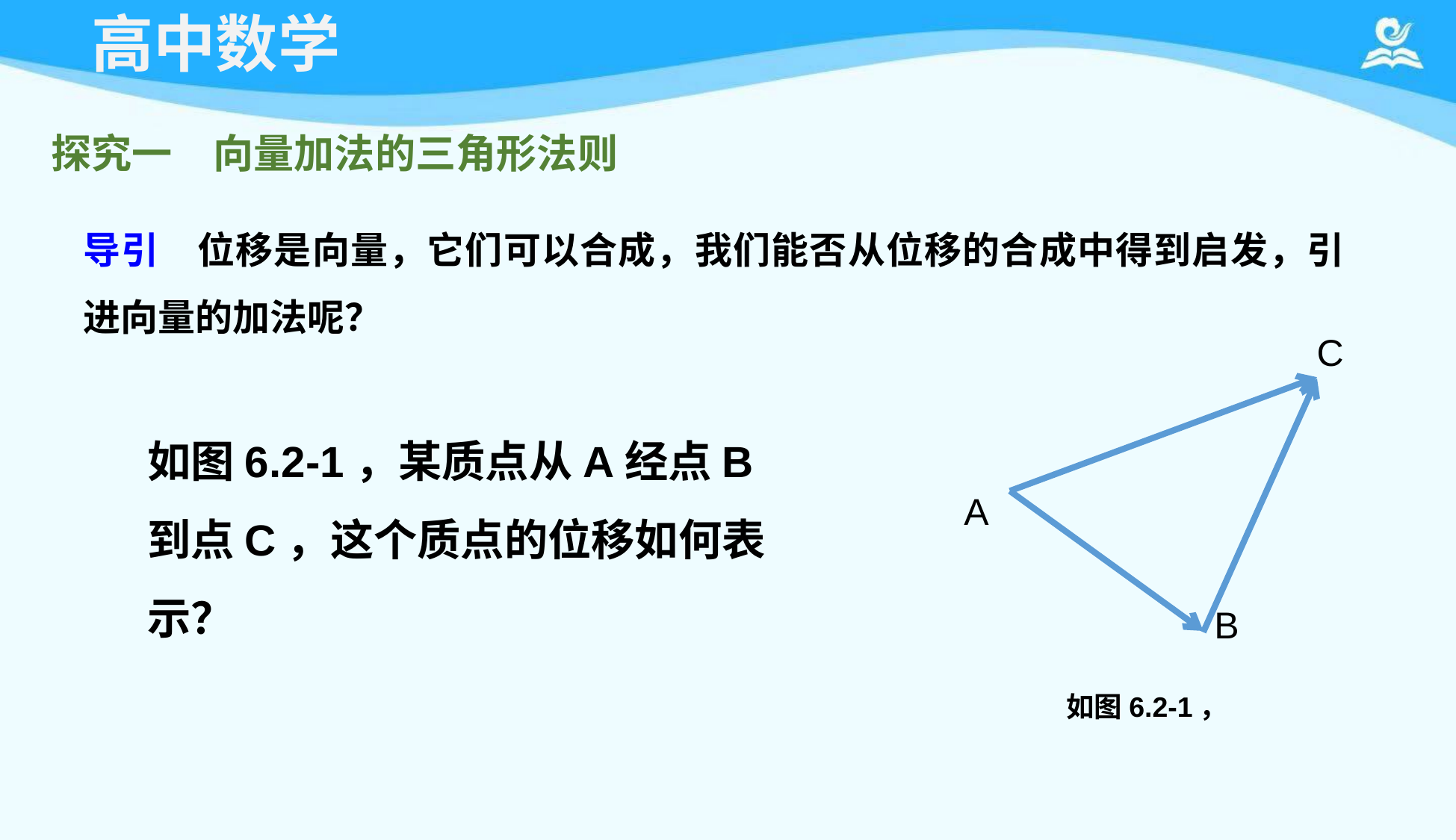

探究一　向量加法的三角形法则
导引　位移是向量，它们可以合成，我们能否从位移的合成中得到启发，引进向量的加法呢？
C
如图6.2-1，某质点从A经点B到点C，这个质点的位移如何表示？
A
B
如图6.2-1，